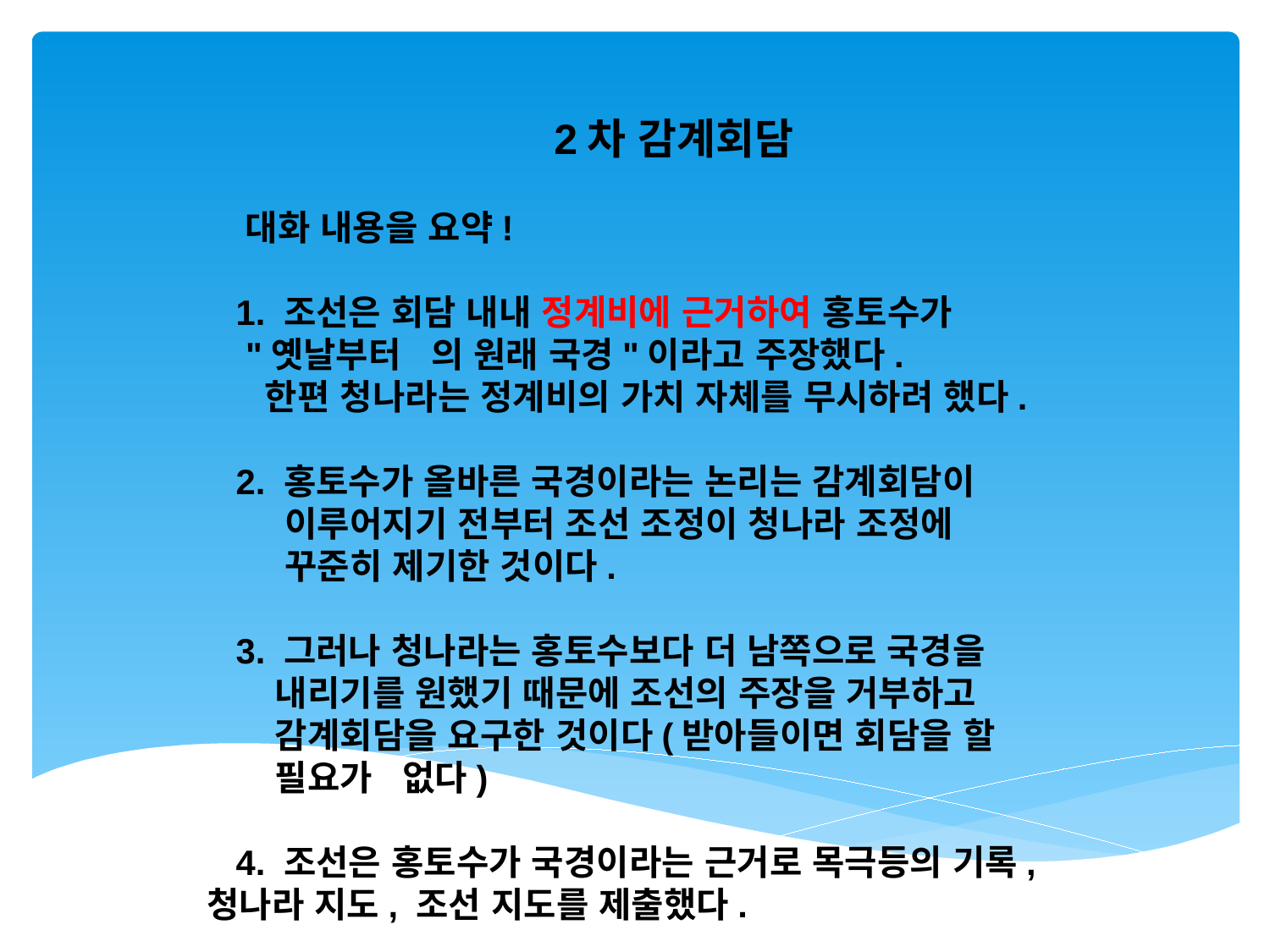

2차 감계회담

   대화 내용을 요약!

   1. 조선은 회담 내내 정계비에 근거하여 홍토수가
    "옛날부터   의 원래 국경"이라고 주장했다.
     한편 청나라는 정계비의 가치 자체를 무시하려 했다.

   2. 홍토수가 올바른 국경이라는 논리는 감계회담이
       이루어지기 전부터 조선 조정이 청나라 조정에
       꾸준히 제기한 것이다.

   3. 그러나 청나라는 홍토수보다 더 남쪽으로 국경을
      내리기를 원했기 때문에 조선의 주장을 거부하고
      감계회담을 요구한 것이다(받아들이면 회담을 할
      필요가   없다)

   4. 조선은 홍토수가 국경이라는 근거로 목극등의 기록, 청나라 지도, 조선 지도를 제출했다.